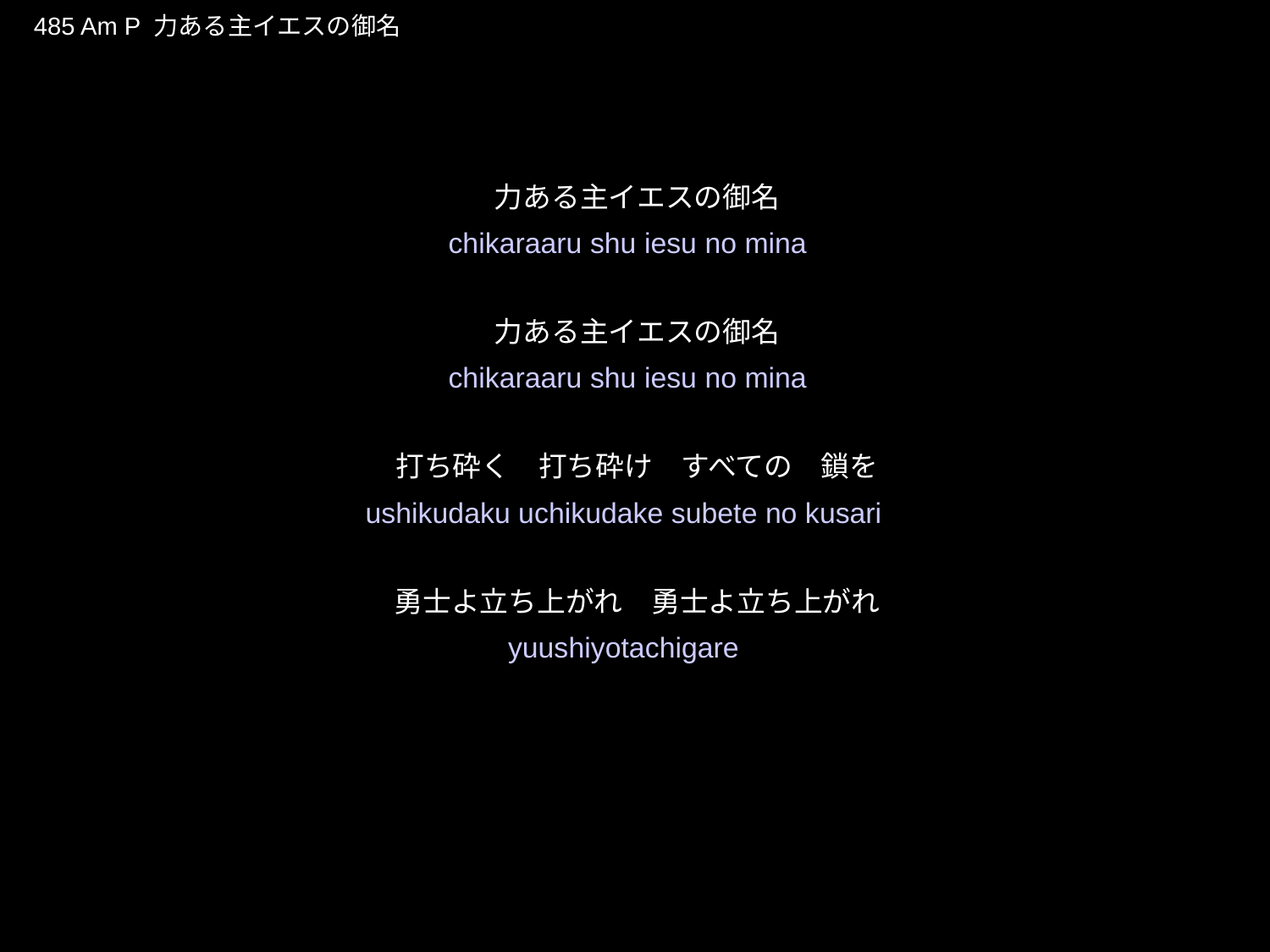

ちからあるしゅいえすのみな
★P
485 Am P 力ある主イエスの御名
★５
力ある主イエスの御名

力ある主イエスの御名

打ち砕く　打ち砕け　すべての　鎖を

勇士よ立ち上がれ　勇士よ立ち上がれ
chikaraaru shu iesu no mina

chikaraaru shu iesu no mina

ushikudaku uchikudake subete no kusari

yuushiyotachigare